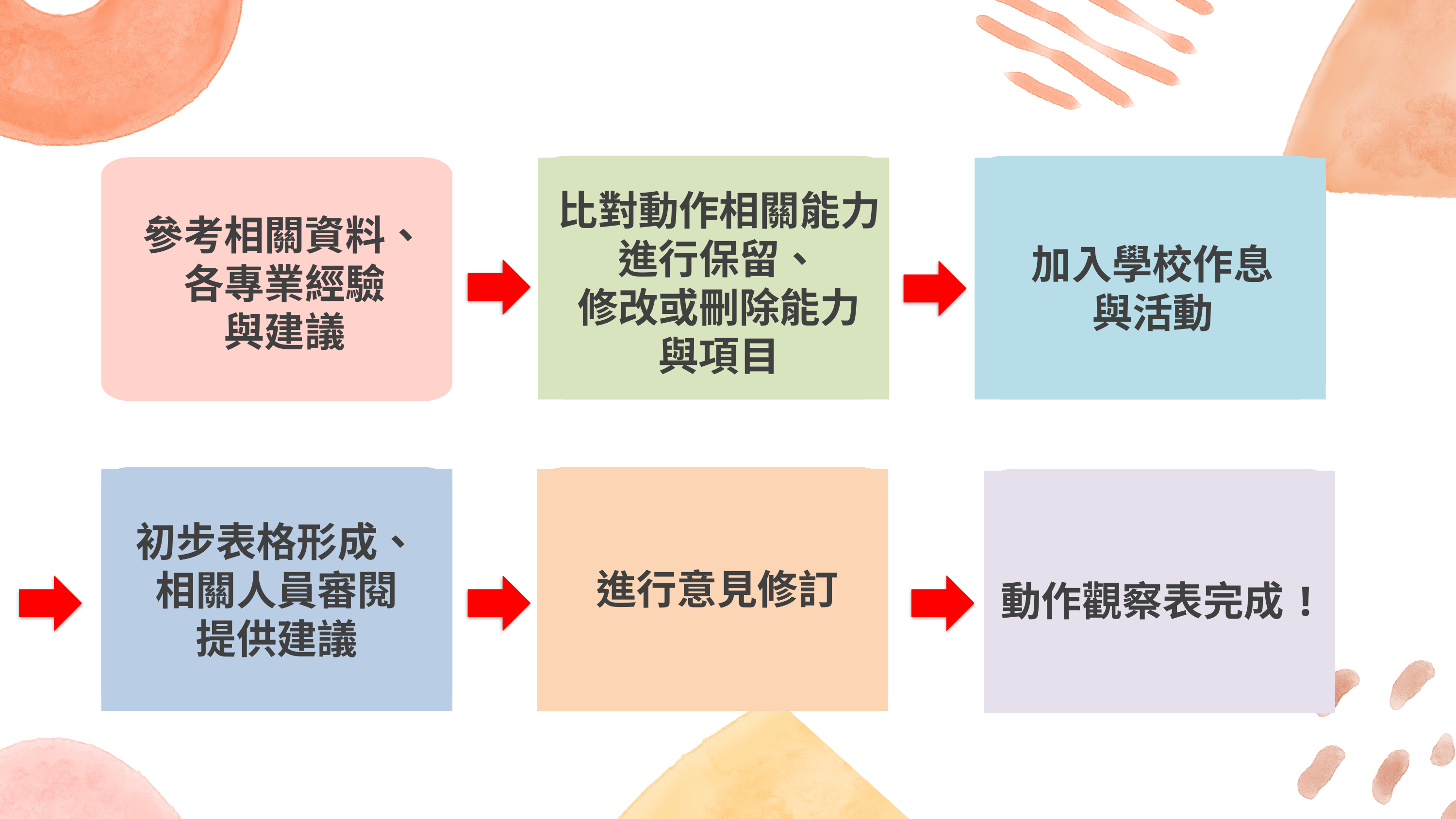

比對動作相關能力進行保留、
修改或刪除能力
與項目
參考相關資料、
各專業經驗
與建議
加入學校作息
與活動

初步表格形成、
相關人員審閱
提供建議
進行意見修訂
動作觀察表完成!